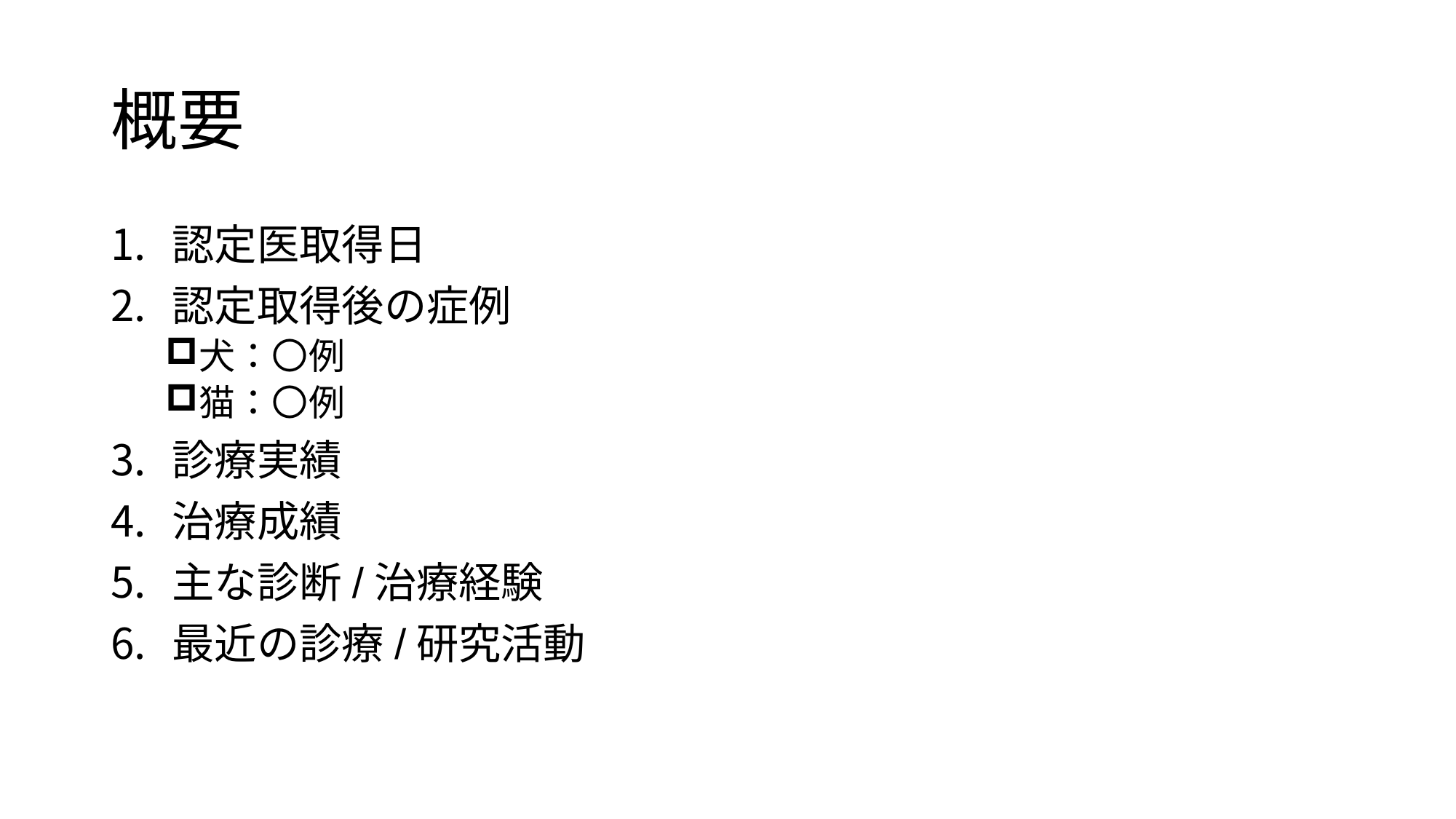

# 概要
認定医取得日
認定取得後の症例
犬：〇例
猫：〇例
診療実績
治療成績
主な診断/治療経験
最近の診療/研究活動